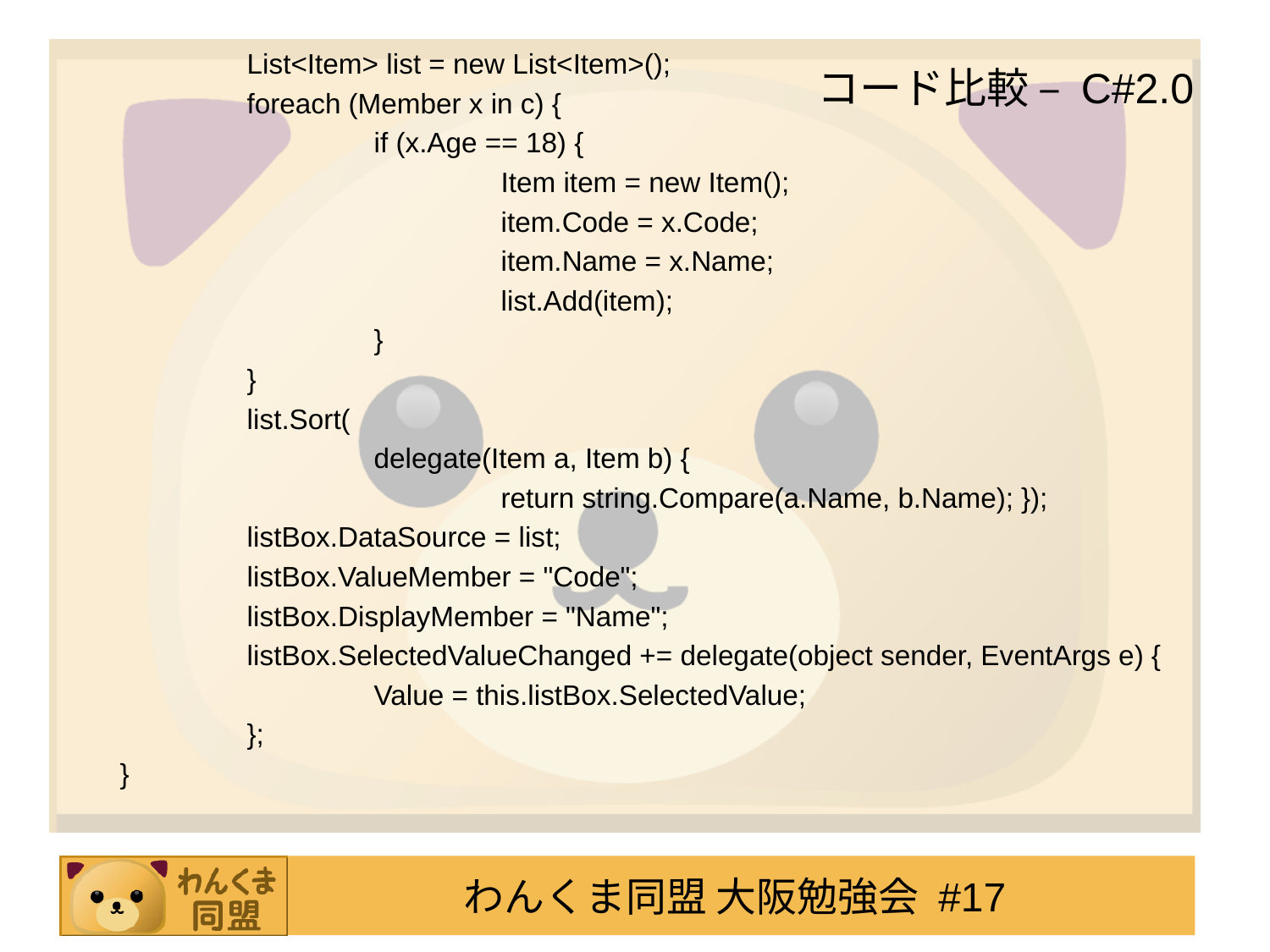

# コード比較 – C#2.0
		List<Item> list = new List<Item>();
		foreach (Member x in c) {
			if (x.Age == 18) {
				Item item = new Item();
				item.Code = x.Code;
				item.Name = x.Name;
				list.Add(item);
			}
		}
		list.Sort(
			delegate(Item a, Item b) {
				return string.Compare(a.Name, b.Name); });
		listBox.DataSource = list;
		listBox.ValueMember = "Code";
		listBox.DisplayMember = "Name";
		listBox.SelectedValueChanged += delegate(object sender, EventArgs e) {
			Value = this.listBox.SelectedValue;
		};
	}